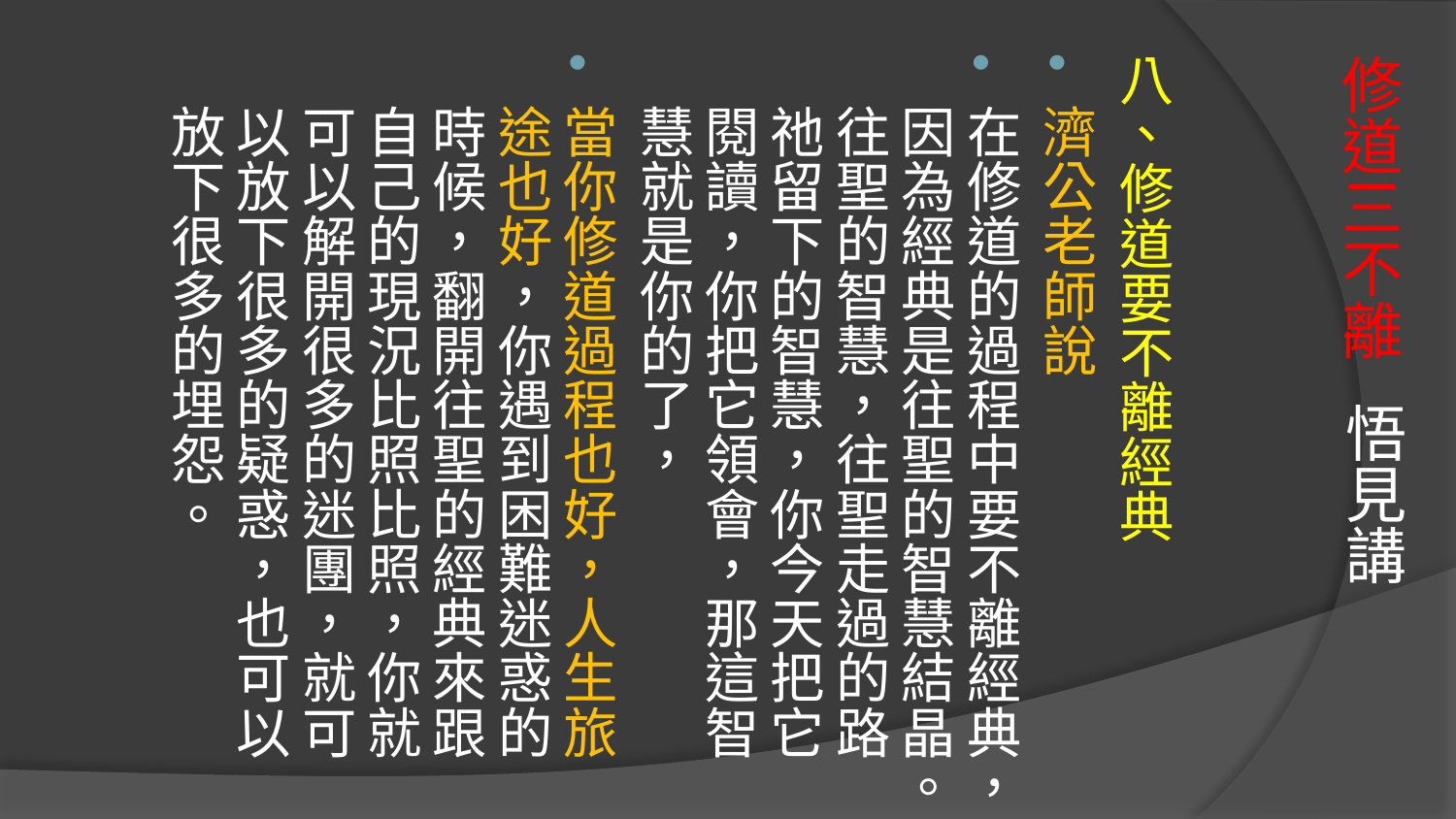

八、修道要不離經典
濟公老師說
在修道的過程中要不離經典，因為經典是往聖的智慧結晶。往聖的智慧，往聖走過的路祂留下的智慧，你今天把它閱讀，你把它領會，那這智慧就是你的了，
當你修道過程也好，人生旅途也好，你遇到困難迷惑的時候，翻開往聖的經典來跟自己的現況比照比照，你就可以解開很多的迷團，就可以放下很多的疑惑，也可以放下很多的埋怨。

# 修道三不離   悟見講